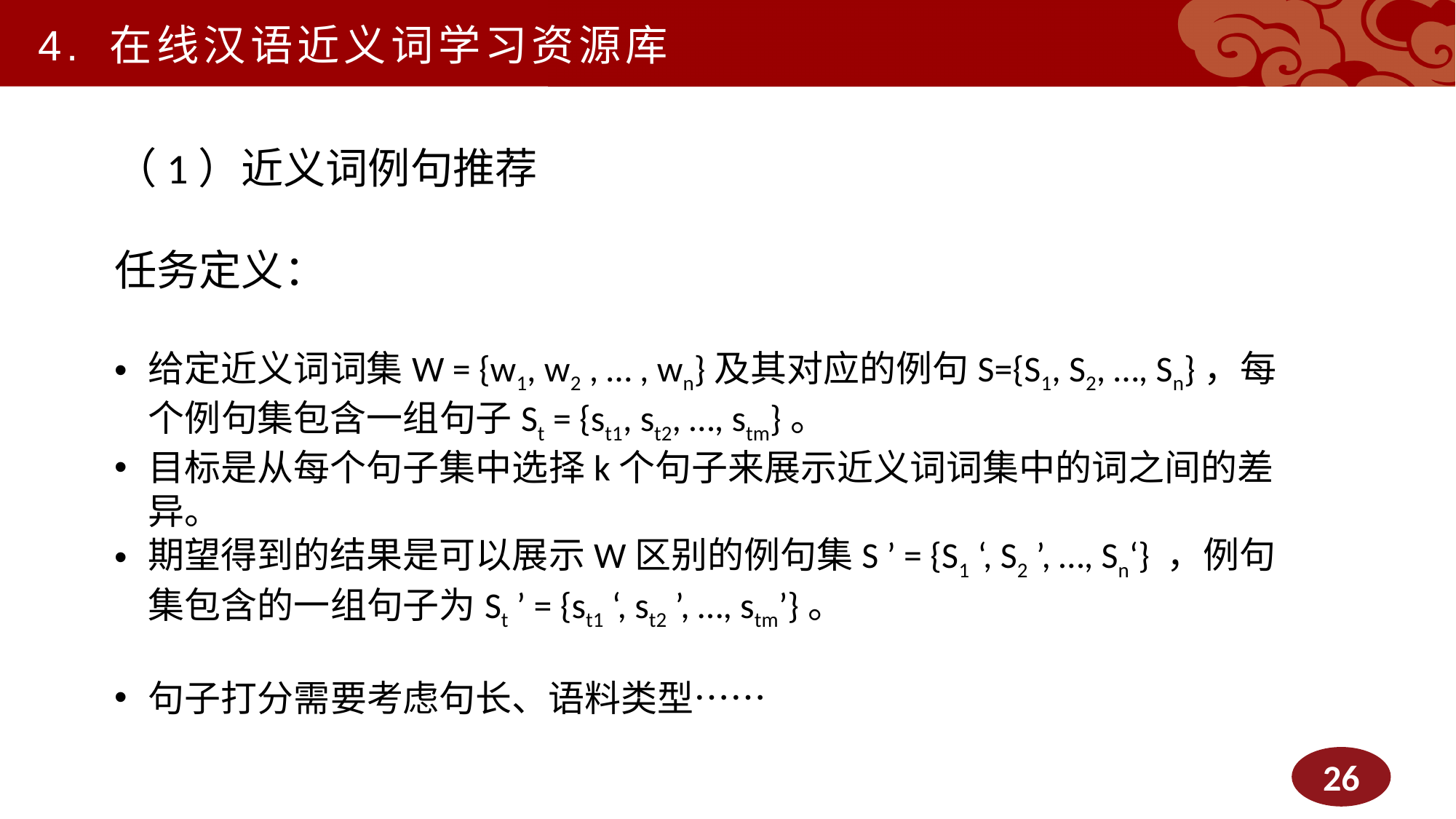

4. 在线汉语近义词学习资源库
（1）近义词例句推荐

任务定义：

给定近义词词集W = {w1, w2 , … , wn}及其对应的例句S={S1, S2, …, Sn}，每个例句集包含一组句子St = {st1, st2, …, stm}。
目标是从每个句子集中选择k个句子来展示近义词词集中的词之间的差异。
期望得到的结果是可以展示W区别的例句集S ’ = {S1 ‘, S2 ’, …, Sn‘} ，例句集包含的一组句子为St ’ = {st1 ‘, st2 ’, …, stm’}。

句子打分需要考虑句长、语料类型……